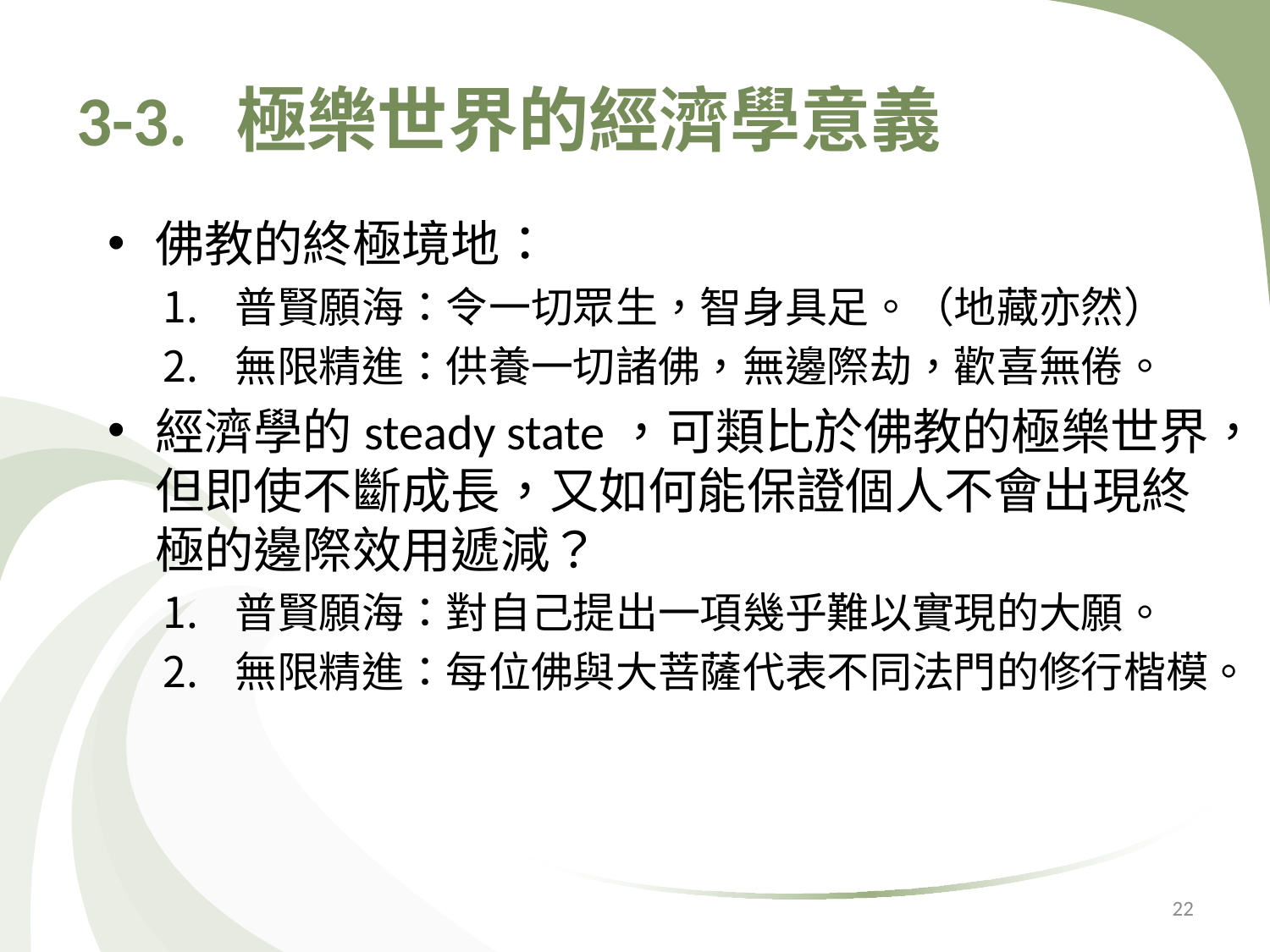

# 3-3.  極樂世界的經濟學意義
佛教的終極境地：
普賢願海：令一切眾生，智身具足。（地藏亦然）
無限精進：供養一切諸佛，無邊際劫，歡喜無倦。
經濟學的steady state，可類比於佛教的極樂世界，但即使不斷成長，又如何能保證個人不會出現終極的邊際效用遞減？
普賢願海：對自己提出一項幾乎難以實現的大願。
無限精進：每位佛與大菩薩代表不同法門的修行楷模。
22